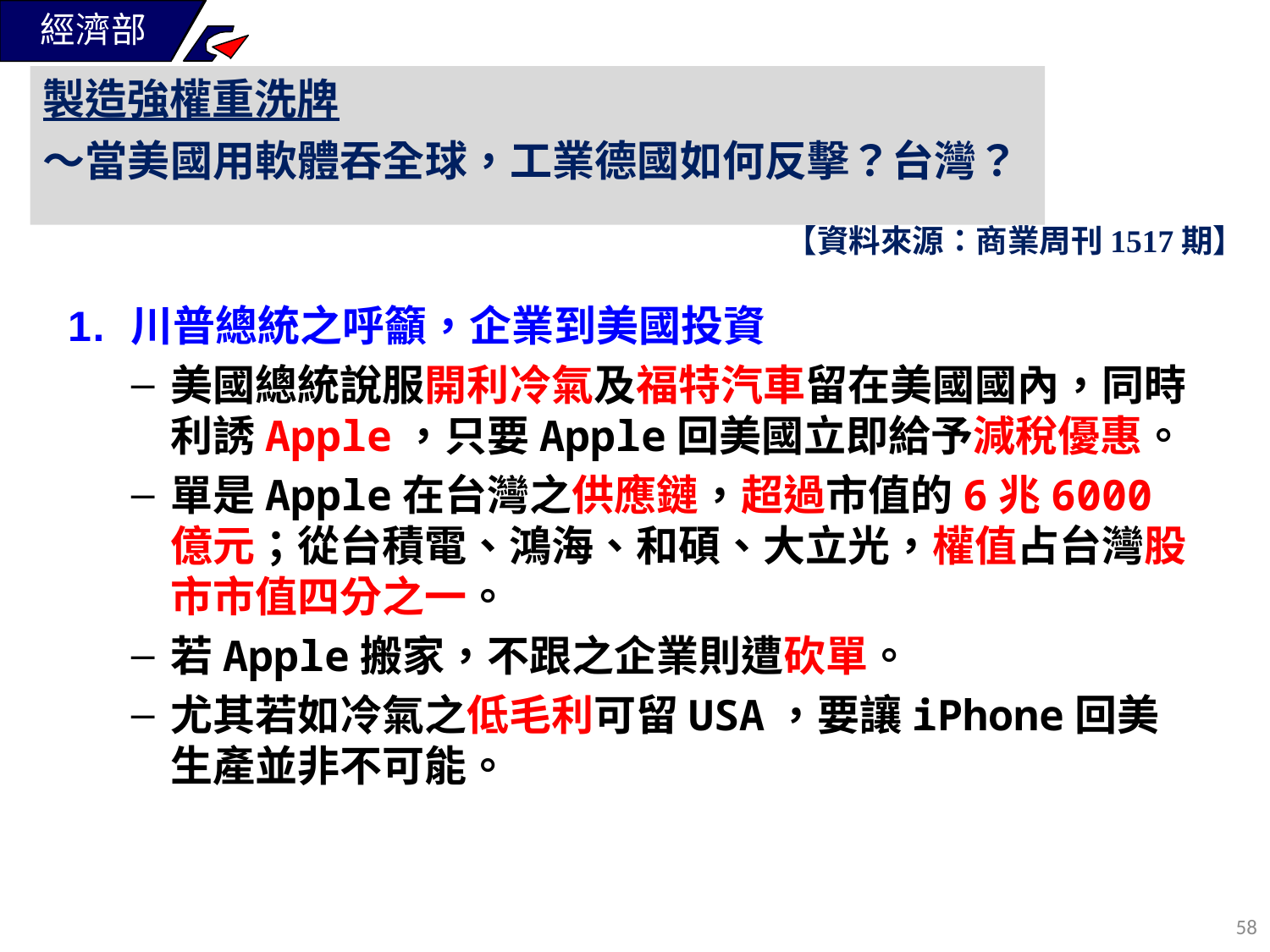

製造強權重洗牌
～當美國用軟體吞全球，工業德國如何反擊？台灣？
【資料來源：商業周刊1517期】
川普總統之呼籲，企業到美國投資
美國總統說服開利冷氣及福特汽車留在美國國內，同時利誘Apple，只要Apple回美國立即給予減稅優惠。
單是Apple在台灣之供應鏈，超過市值的6兆6000億元；從台積電、鴻海、和碩、大立光，權值占台灣股市市值四分之一。
若Apple搬家，不跟之企業則遭砍單。
尤其若如冷氣之低毛利可留USA，要讓iPhone回美生產並非不可能。

58